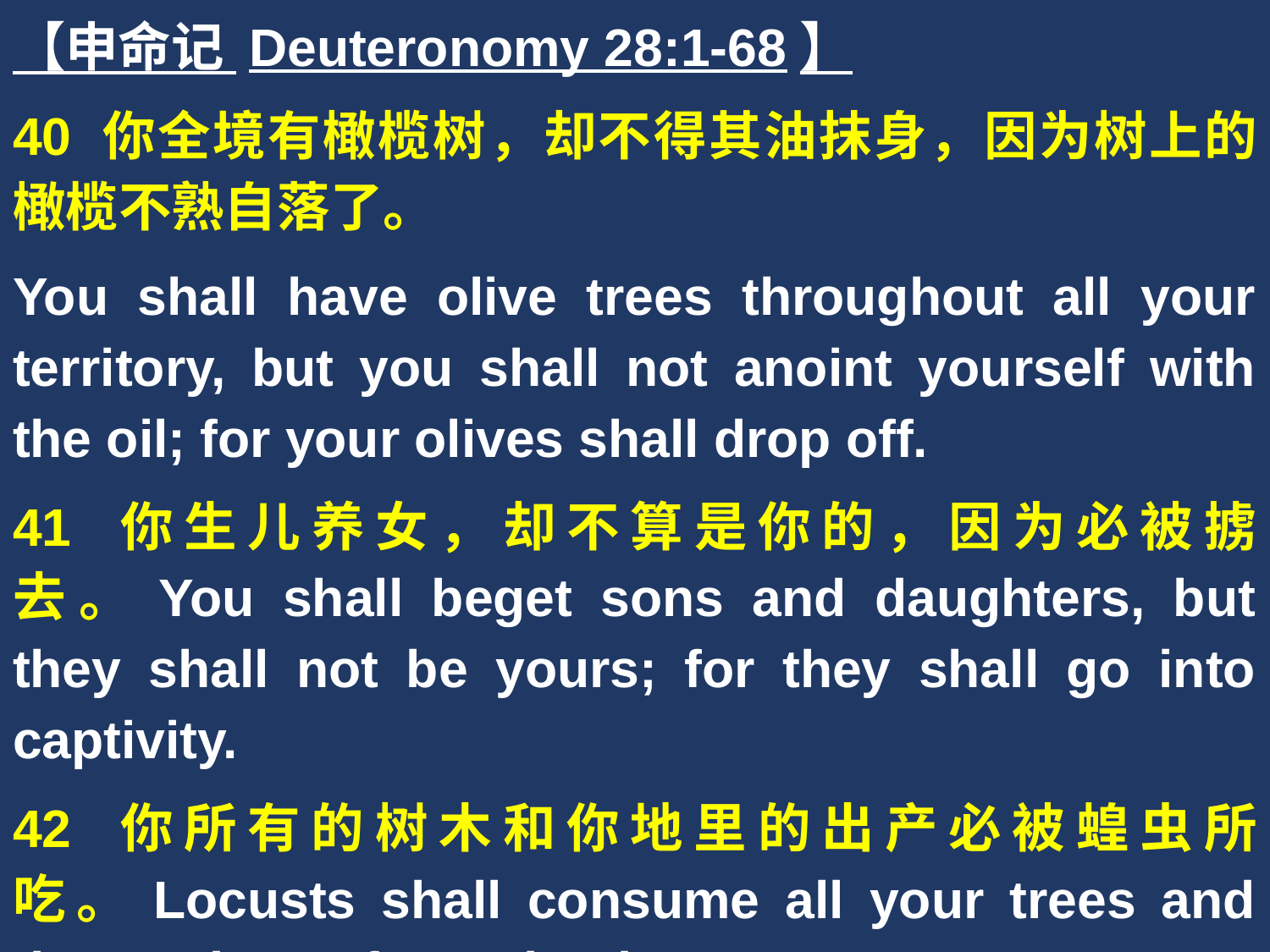

【申命记 Deuteronomy 28:1-68】
40 你全境有橄榄树，却不得其油抹身，因为树上的橄榄不熟自落了。
You shall have olive trees throughout all your territory, but you shall not anoint yourself with the oil; for your olives shall drop off.
41 你生儿养女，却不算是你的，因为必被掳去。You shall beget sons and daughters, but they shall not be yours; for they shall go into captivity.
42 你所有的树木和你地里的出产必被蝗虫所吃。Locusts shall consume all your trees and the produce of your land.